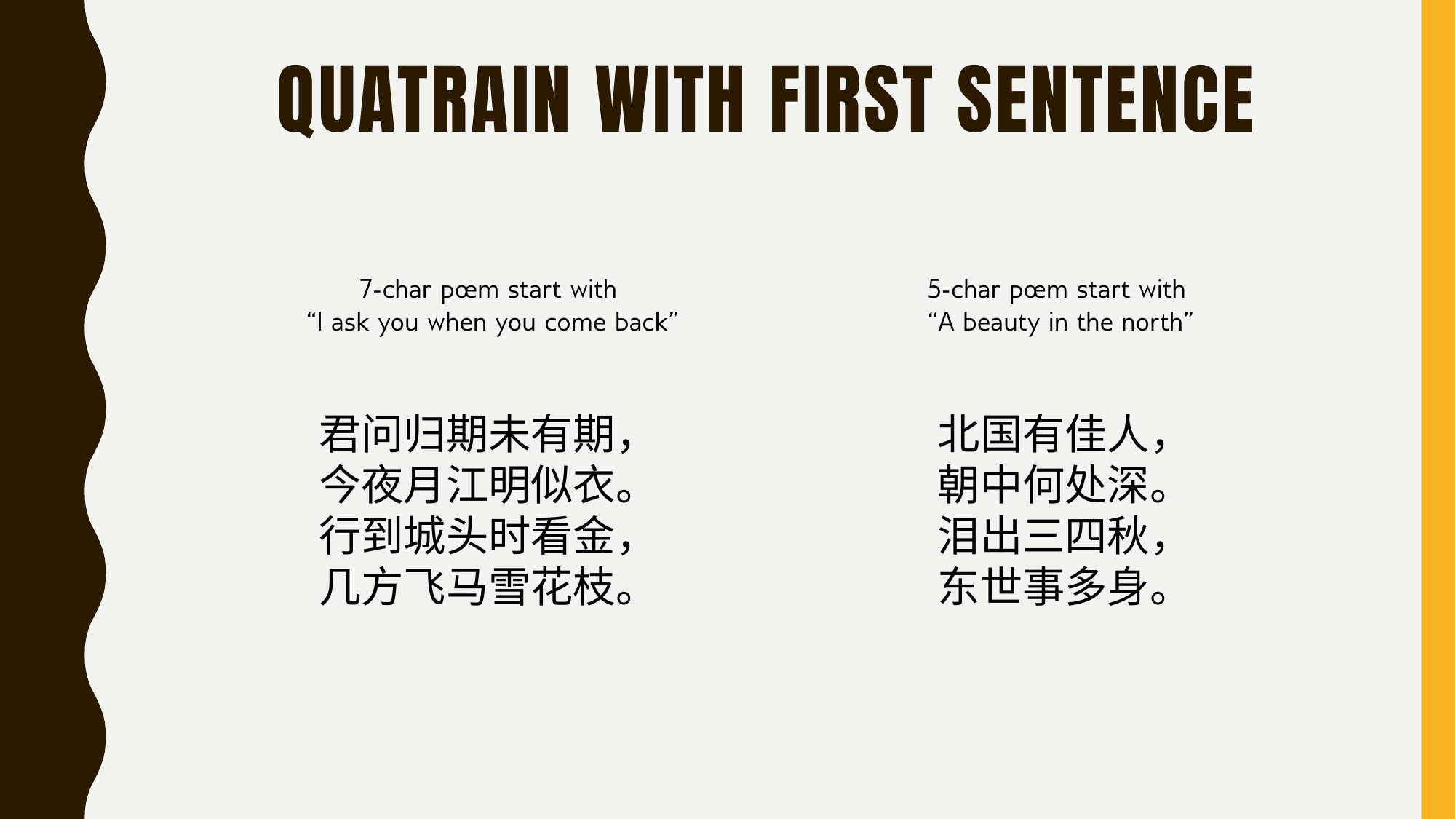

# Quatrain with first sentence
5-char poem start with
“A beauty in the north”
7-char poem start with
 “I ask you when you come back”
君问归期未有期，
今夜月江明似衣。
行到城头时看金，
几方飞马雪花枝。

北国有佳人，
朝中何处深。
泪出三四秋，
东世事多身。